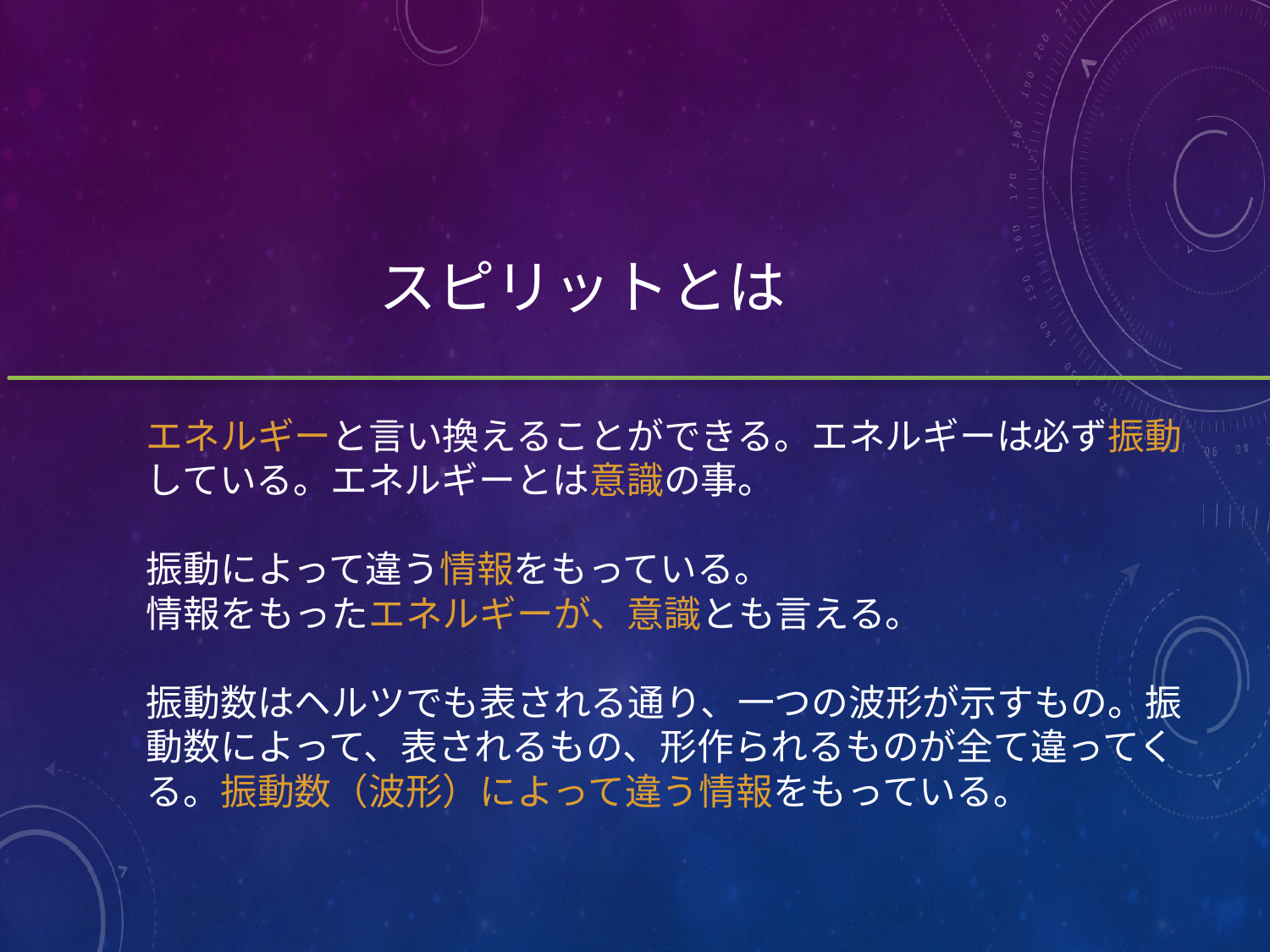

スピリットとは
エネルギーと言い換えることができる。エネルギーは必ず振動している。エネルギーとは意識の事。

振動によって違う情報をもっている。
情報をもったエネルギーが、意識とも言える。

振動数はヘルツでも表される通り、一つの波形が示すもの。振動数によって、表されるもの、形作られるものが全て違ってくる。振動数（波形）によって違う情報をもっている。